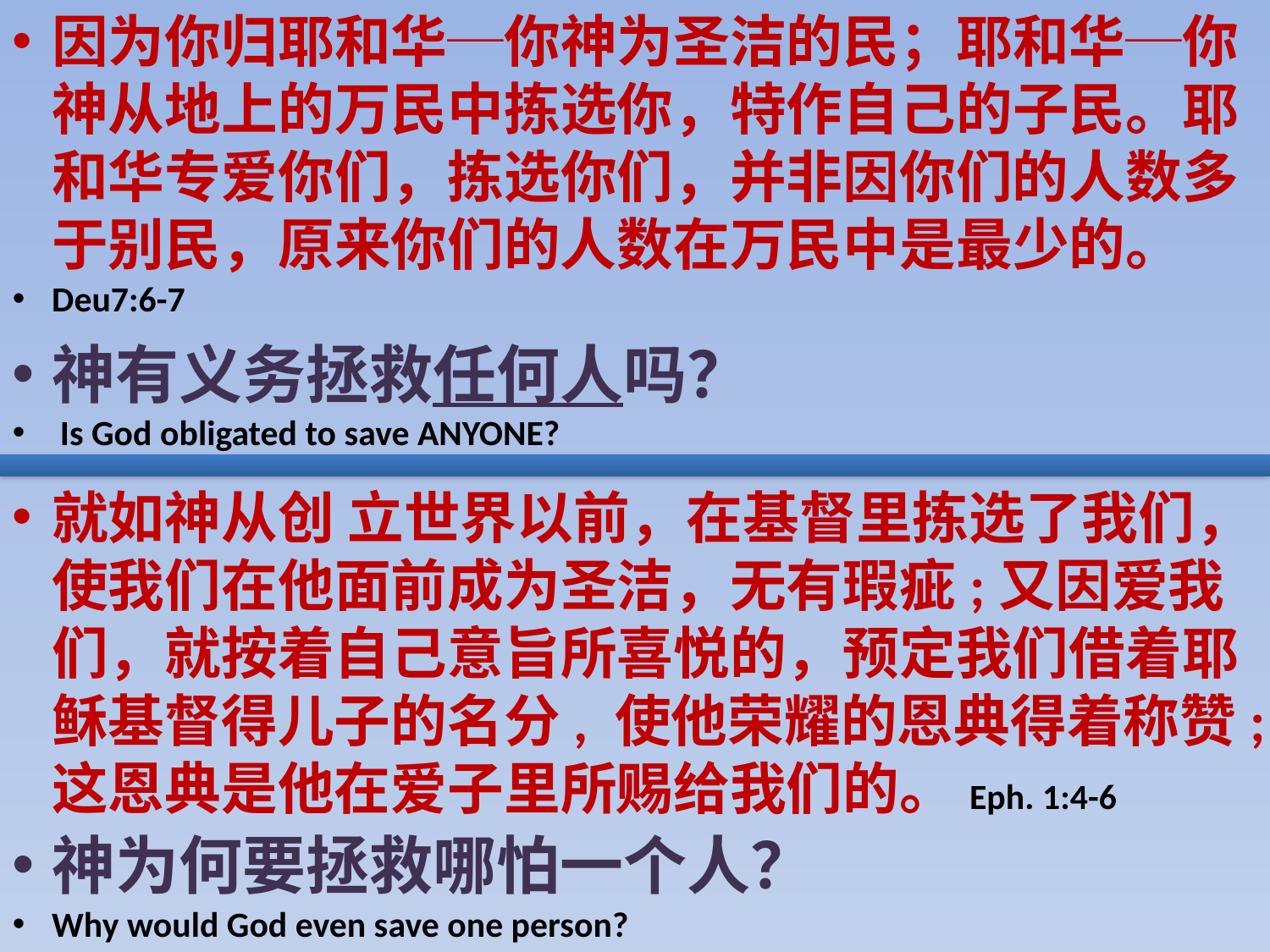

因为你归耶和华─你神为圣洁的民；耶和华─你神从地上的万民中拣选你，特作自己的子民。耶和华专爱你们，拣选你们，并非因你们的人数多于别民，原来你们的人数在万民中是最少的。
Deu7:6-7
神有义务拯救任何人吗？
 Is God obligated to save ANYONE?

就如神从创 立世界以前，在基督里拣选了我们，使我们在他面前成为圣洁，无有瑕疵;又因爱我们，就按着自己意旨所喜悦的，预定我们借着耶稣基督得儿子的名分, 使他荣耀的恩典得着称赞;这恩典是他在爱子里所赐给我们的。Eph. 1:4-6
神为何要拯救哪怕一个人？
Why would God even save one person?